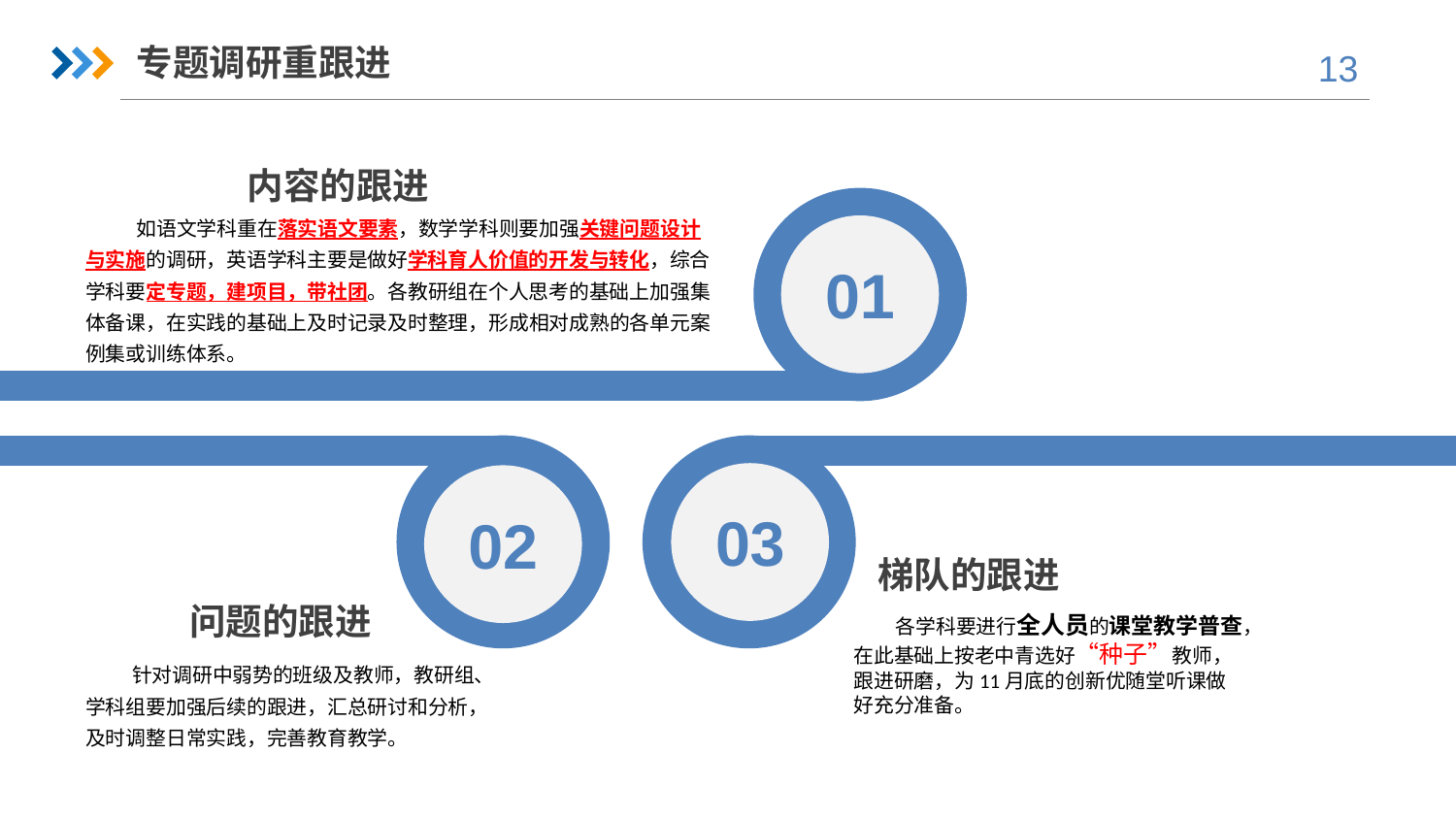

专题调研重跟进
内容的跟进

01
          如语文学科重在落实语文要素，数学学科则要加强关键问题设计与实施的调研，英语学科主要是做好学科育人价值的开发与转化，综合学科要定专题，建项目，带社团。各教研组在个人思考的基础上加强集体备课，在实践的基础上及时记录及时整理，形成相对成熟的各单元案例集或训练体系。

02

03
梯队的跟进
问题的跟进
        各学科要进行全人员的课堂教学普查，在此基础上按老中青选好“种子”教师，跟进研磨，为11月底的创新优随堂听课做好充分准备。
         针对调研中弱势的班级及教师，教研组、学科组要加强后续的跟进，汇总研讨和分析，及时调整日常实践，完善教育教学。